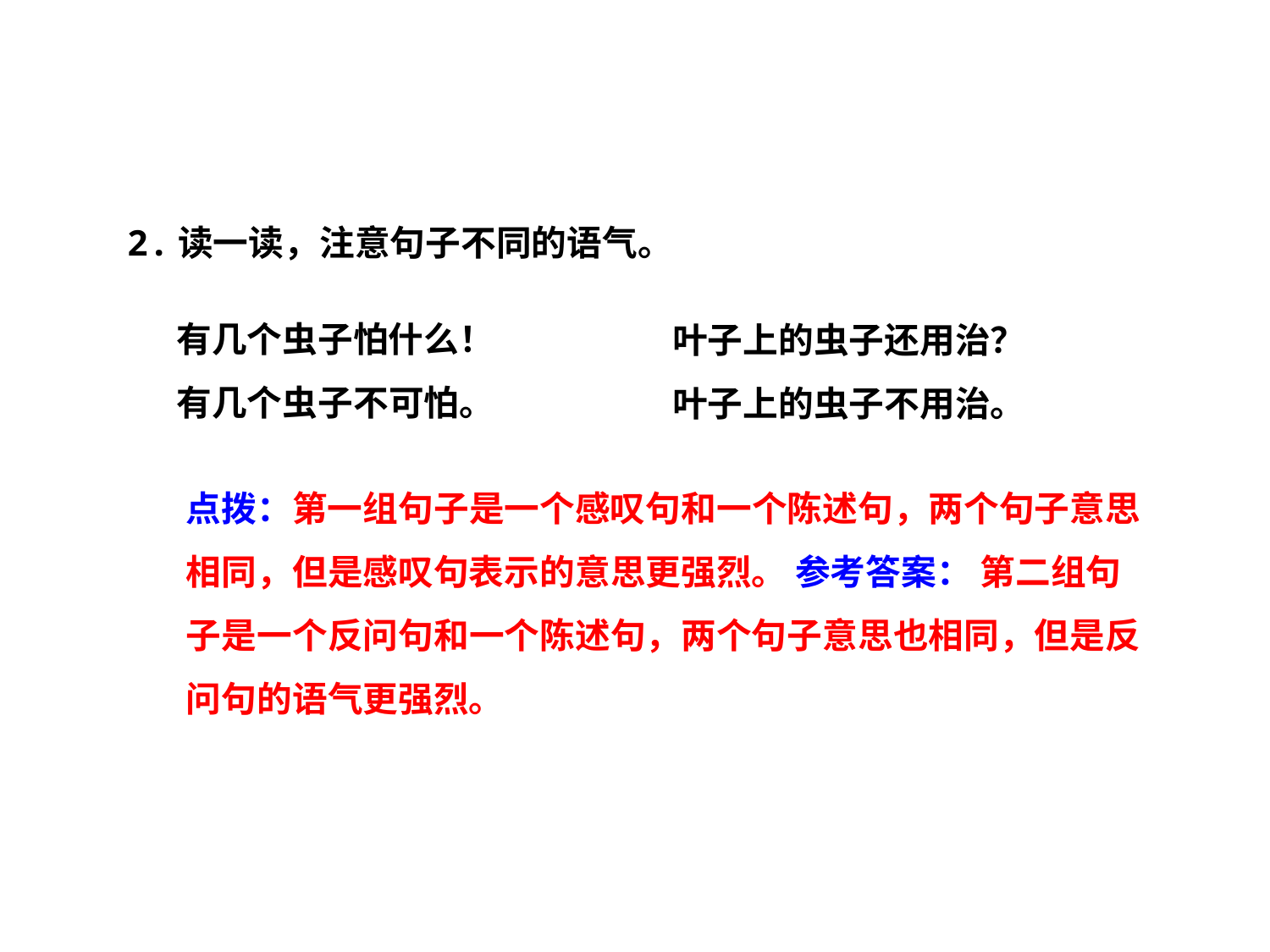

2.读一读，注意句子不同的语气。
有几个虫子怕什么！
有几个虫子不可怕。
叶子上的虫子还用治？
叶子上的虫子不用治。
点拨：第一组句子是一个感叹句和一个陈述句，两个句子意思相同，但是感叹句表示的意思更强烈。 参考答案： 第二组句子是一个反问句和一个陈述句，两个句子意思也相同，但是反问句的语气更强烈。